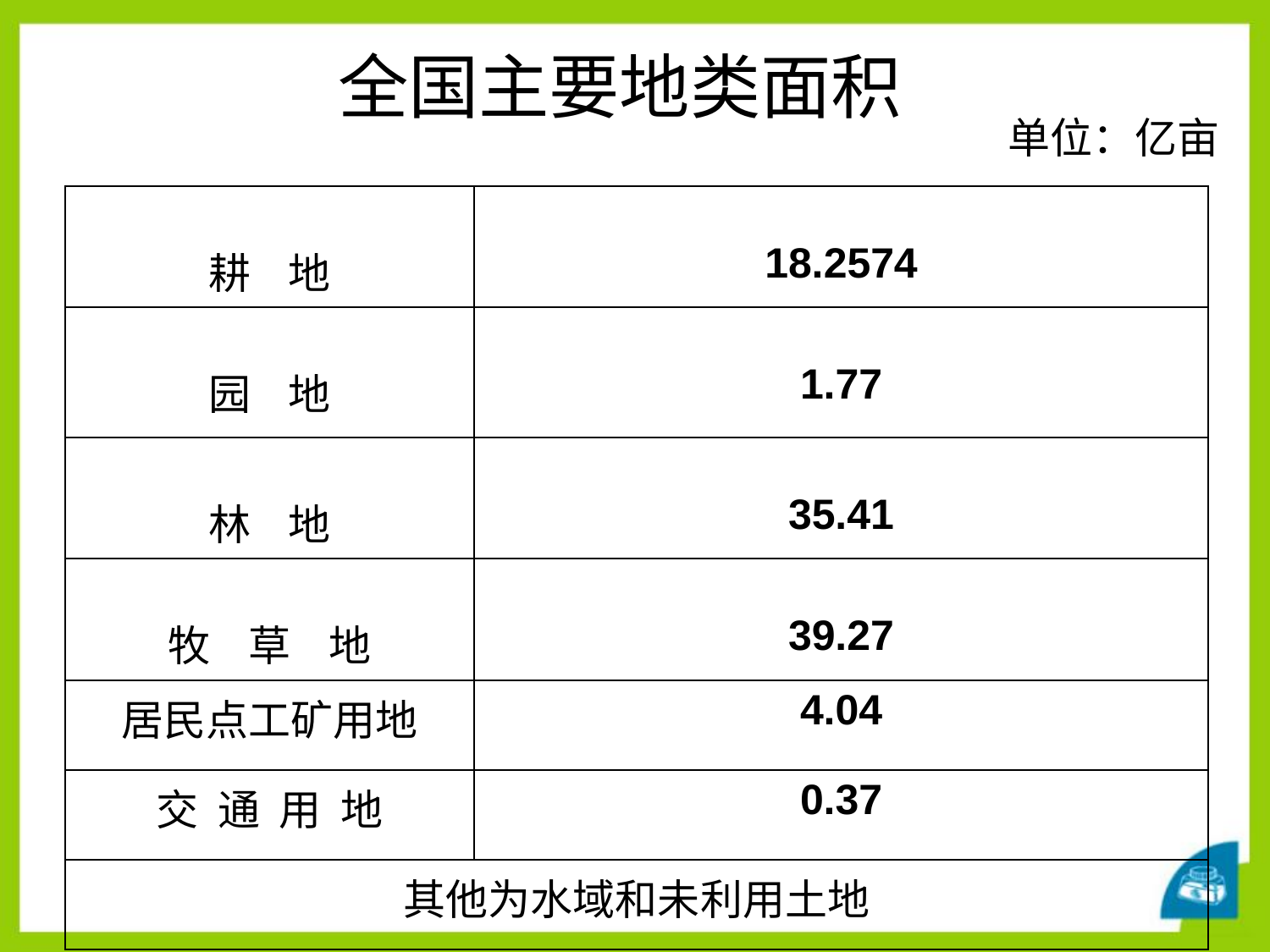

# 小资料
全国主要地类面积
单位：亿亩
| 耕 地 | 18.2574 |
| --- | --- |
| 园 地 | 1.77 |
| 林 地 | 35.41 |
| 牧 草 地 | 39.27 |
| 居民点工矿用地 | 4.04 |
| 交 通 用 地 | 0.37 |
| 其他为水域和未利用土地 |  |